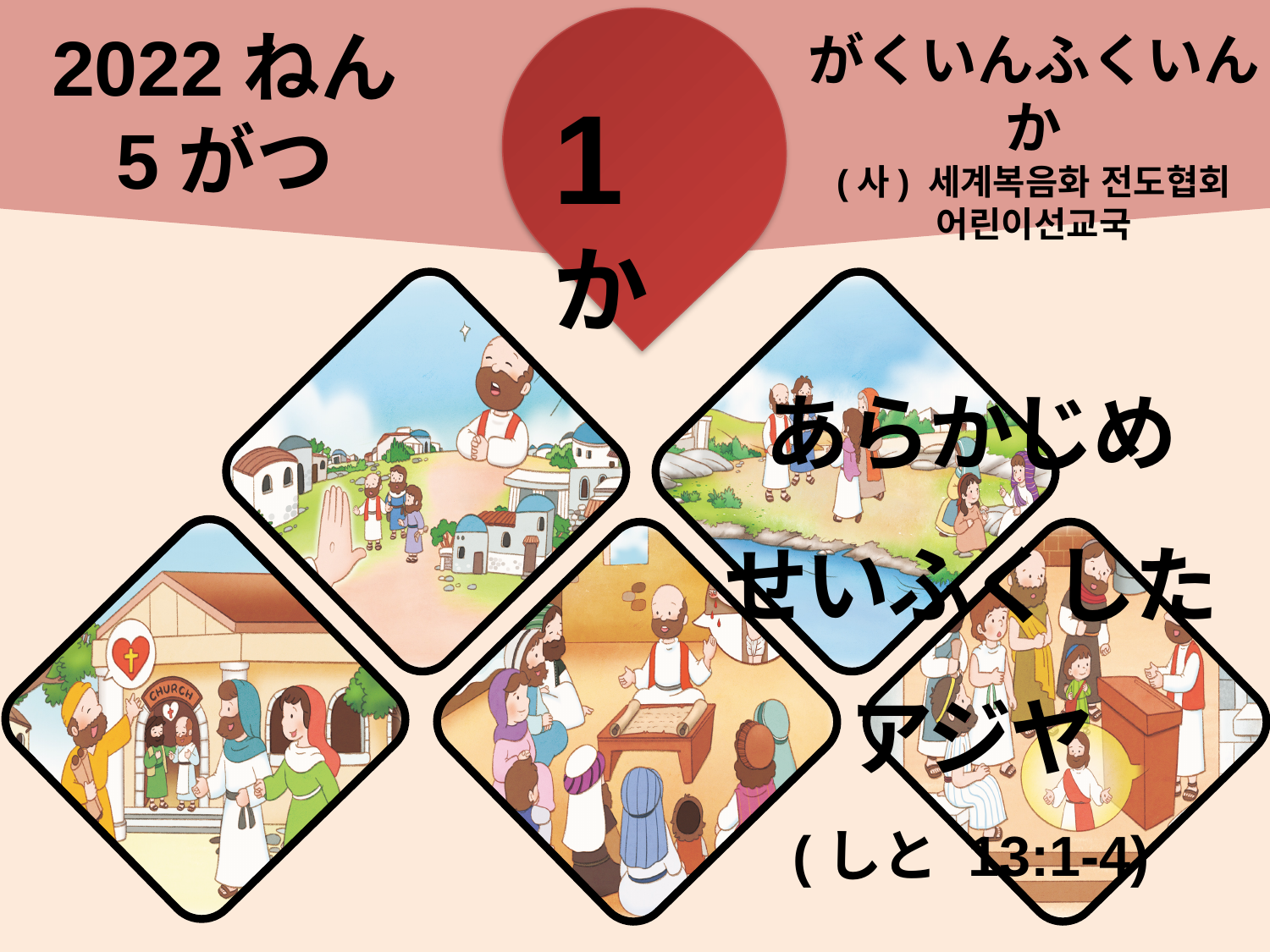

2022ねん
5がつ
がくいんふくいんか
(사) 세계복음화 전도협회
어린이선교국
1か

あらかじめ
せいふくした
アジヤ
(しと 13:1-4)